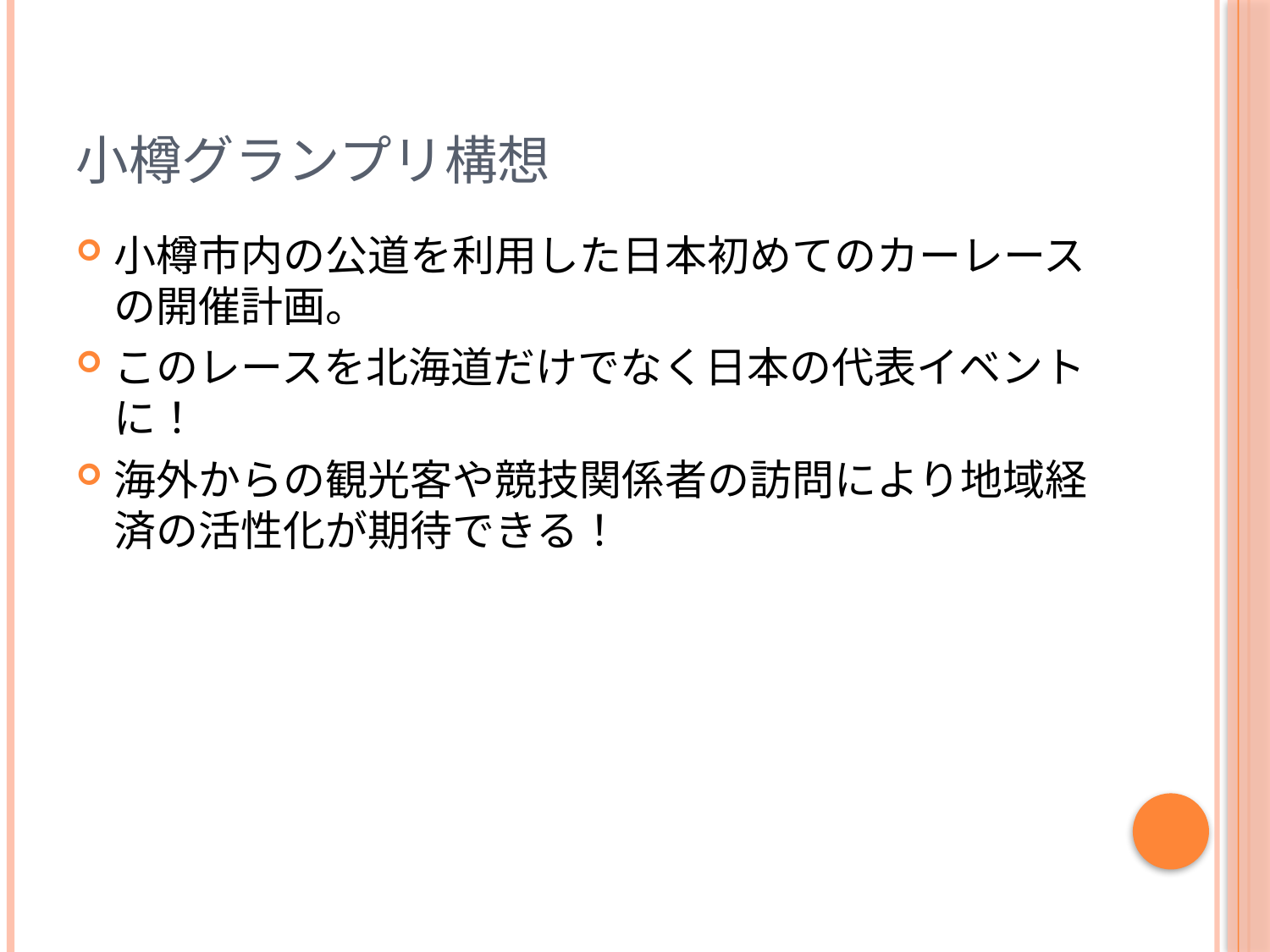

# 小樽グランプリ構想
小樽市内の公道を利用した日本初めてのカーレースの開催計画。
このレースを北海道だけでなく日本の代表イベントに！
海外からの観光客や競技関係者の訪問により地域経済の活性化が期待できる！